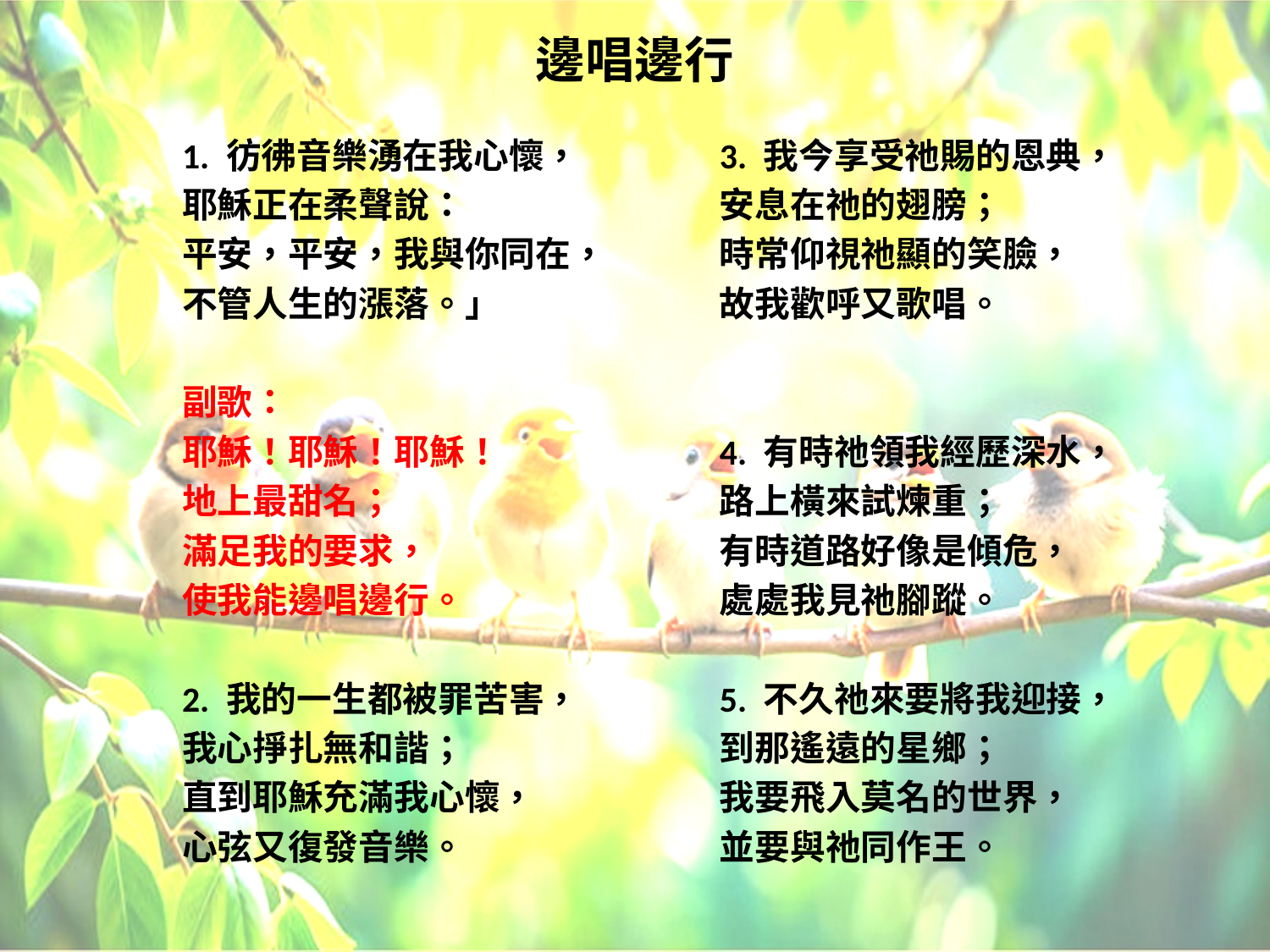

# 邊唱邊行
1. 彷彿音樂湧在我心懷，
耶穌正在柔聲說：
平安，平安，我與你同在，
不管人生的漲落。」

副歌：
耶穌！耶穌！耶穌！
地上最甜名；
滿足我的要求，
使我能邊唱邊行。

2. 我的一生都被罪苦害，
我心掙扎無和諧；
直到耶穌充滿我心懷，
心弦又復發音樂。

3. 我今享受祂賜的恩典，
安息在祂的翅膀；
時常仰視祂顯的笑臉，
故我歡呼又歌唱。

4. 有時祂領我經歷深水，
路上橫來試煉重；
有時道路好像是傾危，
處處我見祂腳蹤。

5. 不久祂來要將我迎接，
到那遙遠的星鄉；
我要飛入莫名的世界，
並要與祂同作王。